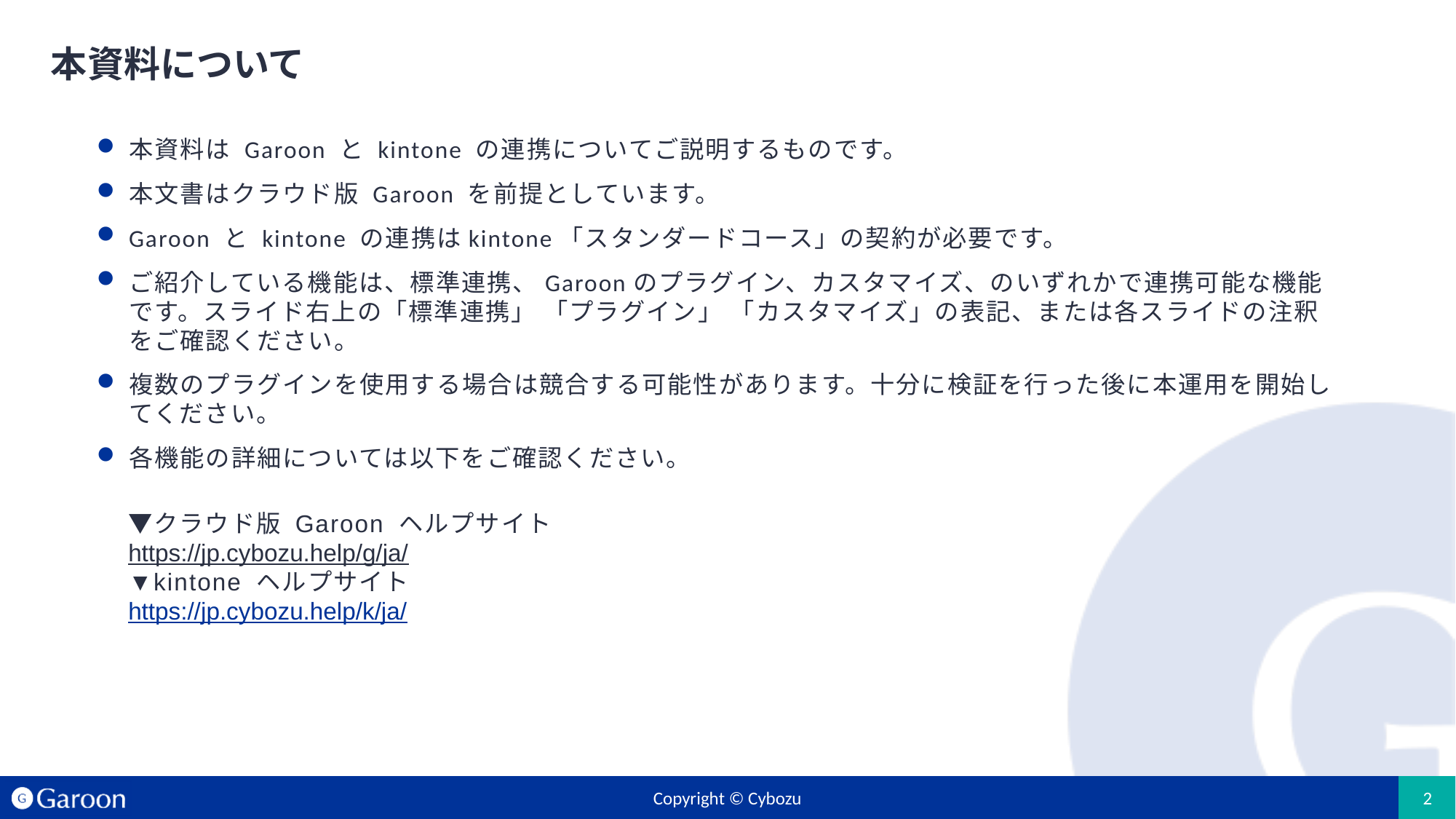

# 本資料について
本資料は Garoon と kintone の連携についてご説明するものです。
本文書はクラウド版 Garoon を前提としています。
Garoon と kintone の連携はkintone「スタンダードコース」の契約が必要です。
ご紹介している機能は、標準連携、Garoonのプラグイン、カスタマイズ、のいずれかで連携可能な機能です。スライド右上の「標準連携」 「プラグイン」 「カスタマイズ」の表記、または各スライドの注釈をご確認ください。
複数のプラグインを使用する場合は競合する可能性があります。十分に検証を行った後に本運用を開始してください。
各機能の詳細については以下をご確認ください。
　
▼クラウド版 Garoon ヘルプサイト
https://jp.cybozu.help/g/ja/
▼kintone ヘルプサイト
https://jp.cybozu.help/k/ja/